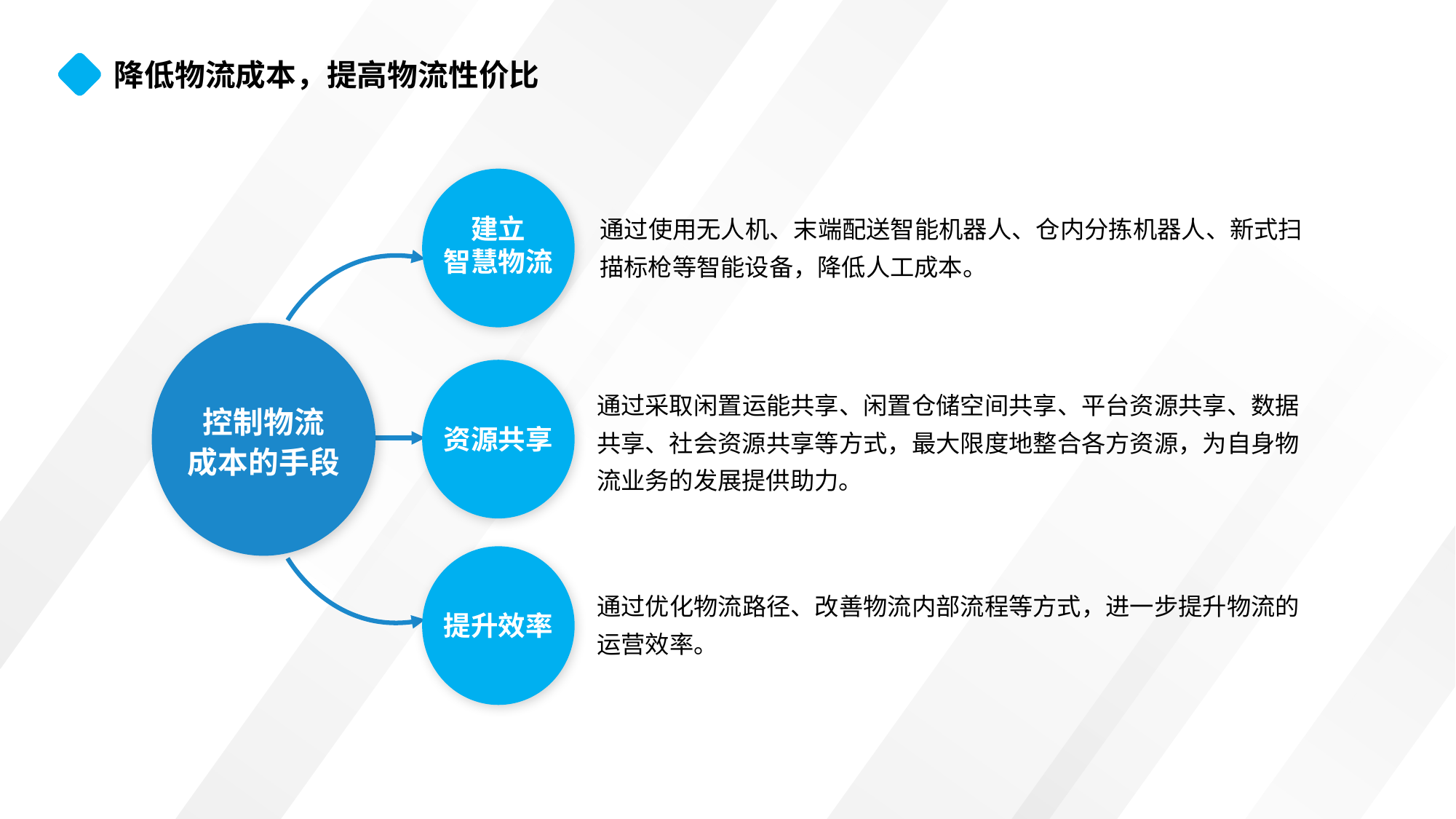

降低物流成本，提高物流性价比

建立
智慧物流
通过使用无人机、末端配送智能机器人、仓内分拣机器人、新式扫描标枪等智能设备，降低人工成本。

控制物流
成本的手段

资源共享
通过采取闲置运能共享、闲置仓储空间共享、平台资源共享、数据共享、社会资源共享等方式，最大限度地整合各方资源，为自身物流业务的发展提供助力。

提升效率

通过优化物流路径、改善物流内部流程等方式，进一步提升物流的运营效率。